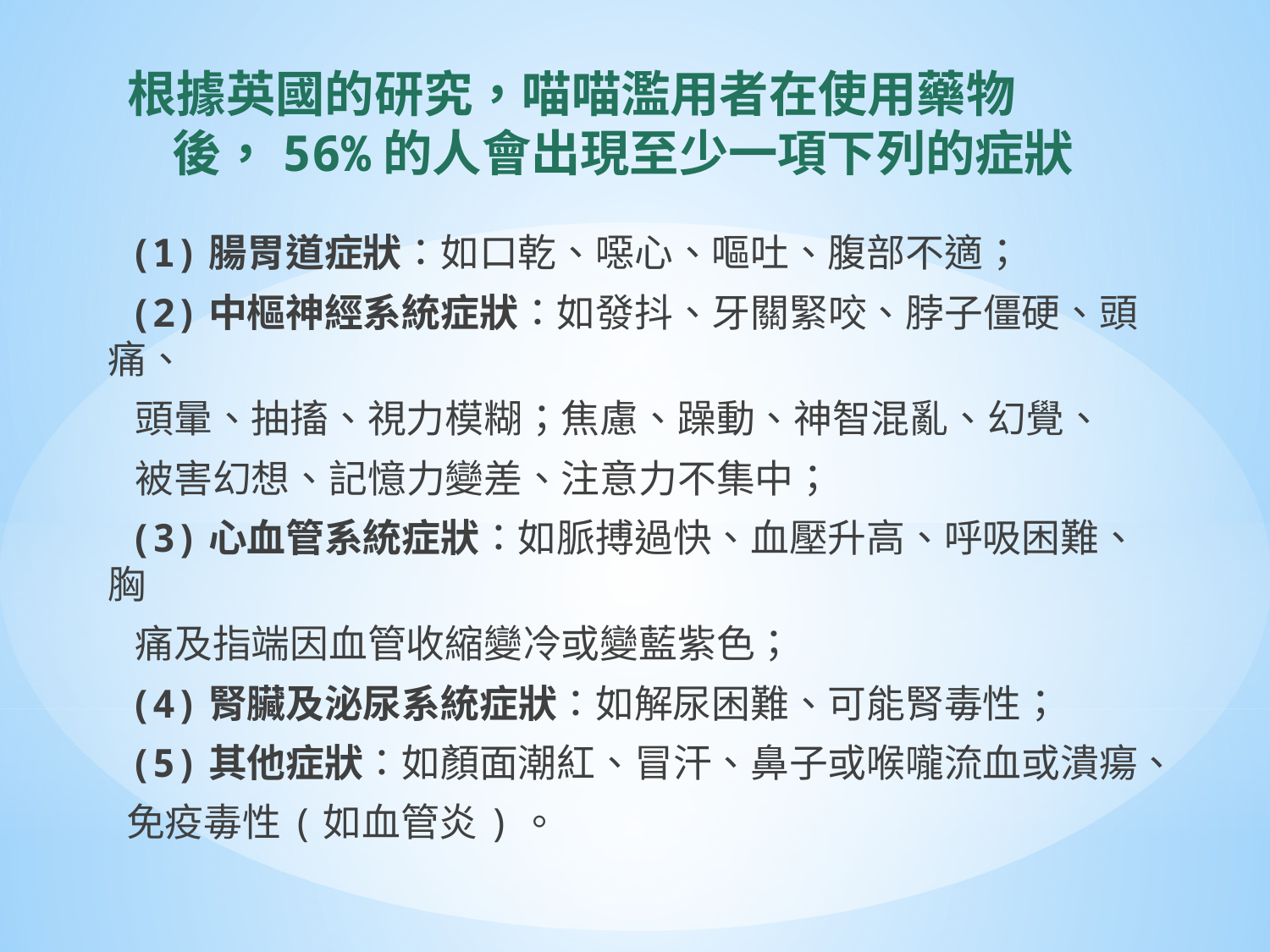

# 根據英國的研究，喵喵濫用者在使用藥物後，56%的人會出現至少一項下列的症狀
  (1)腸胃道症狀：如口乾、噁心、嘔吐、腹部不適；
  (2)中樞神經系統症狀：如發抖、牙關緊咬、脖子僵硬、頭痛、
     頭暈、抽搐、視力模糊；焦慮、躁動、神智混亂、幻覺、
     被害幻想、記憶力變差、注意力不集中；
  (3)心血管系統症狀：如脈搏過快、血壓升高、呼吸困難、胸
     痛及指端因血管收縮變冷或變藍紫色；
  (4)腎臟及泌尿系統症狀：如解尿困難、可能腎毒性；
  (5)其他症狀：如顏面潮紅、冒汗、鼻子或喉嚨流血或潰瘍、
    免疫毒性(如血管炎)。